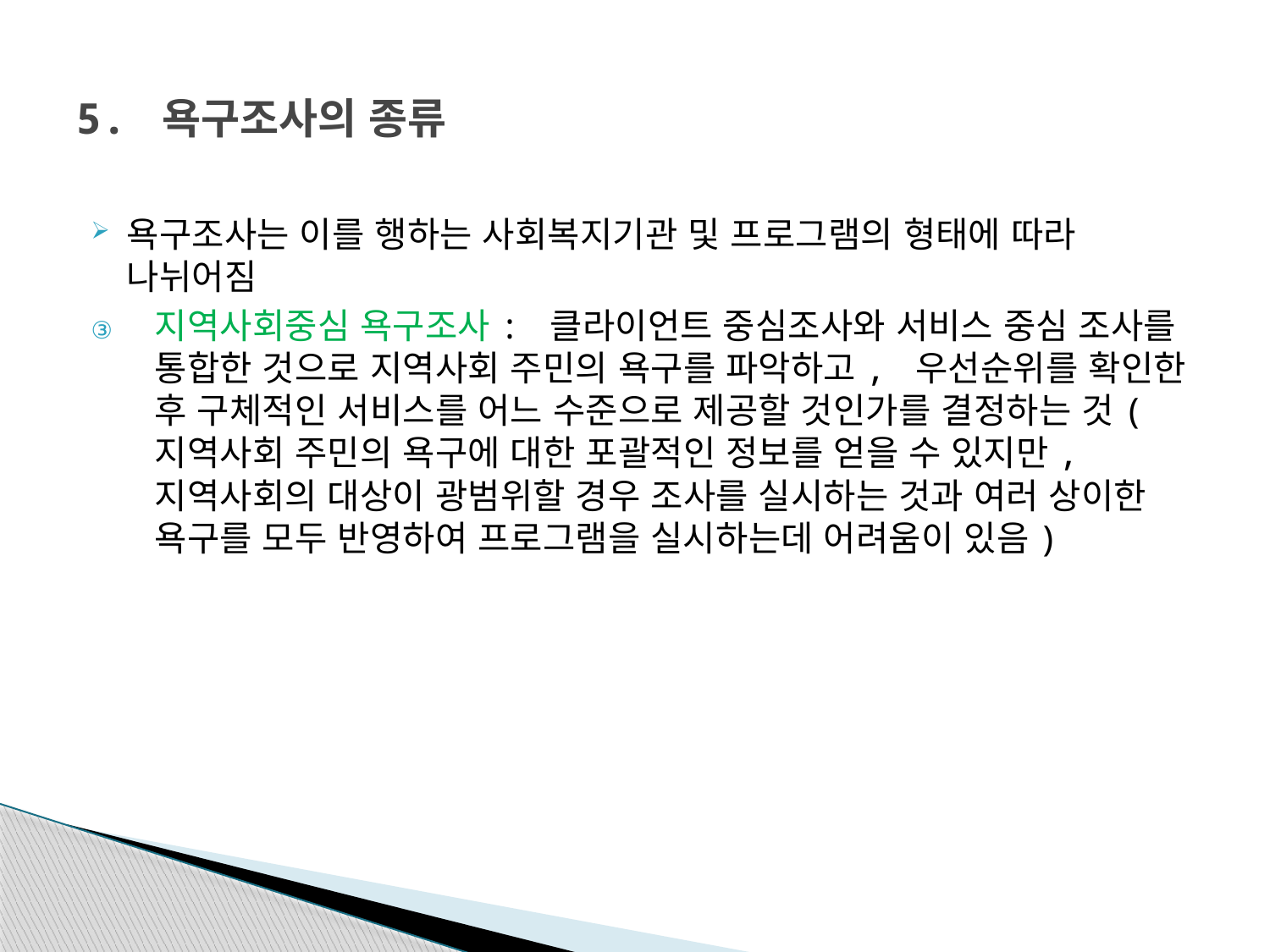

# 5. 욕구조사의 종류
욕구조사는 이를 행하는 사회복지기관 및 프로그램의 형태에 따라 나뉘어짐
지역사회중심 욕구조사: 클라이언트 중심조사와 서비스 중심 조사를 통합한 것으로 지역사회 주민의 욕구를 파악하고, 우선순위를 확인한 후 구체적인 서비스를 어느 수준으로 제공할 것인가를 결정하는 것(지역사회 주민의 욕구에 대한 포괄적인 정보를 얻을 수 있지만, 지역사회의 대상이 광범위할 경우 조사를 실시하는 것과 여러 상이한 욕구를 모두 반영하여 프로그램을 실시하는데 어려움이 있음)